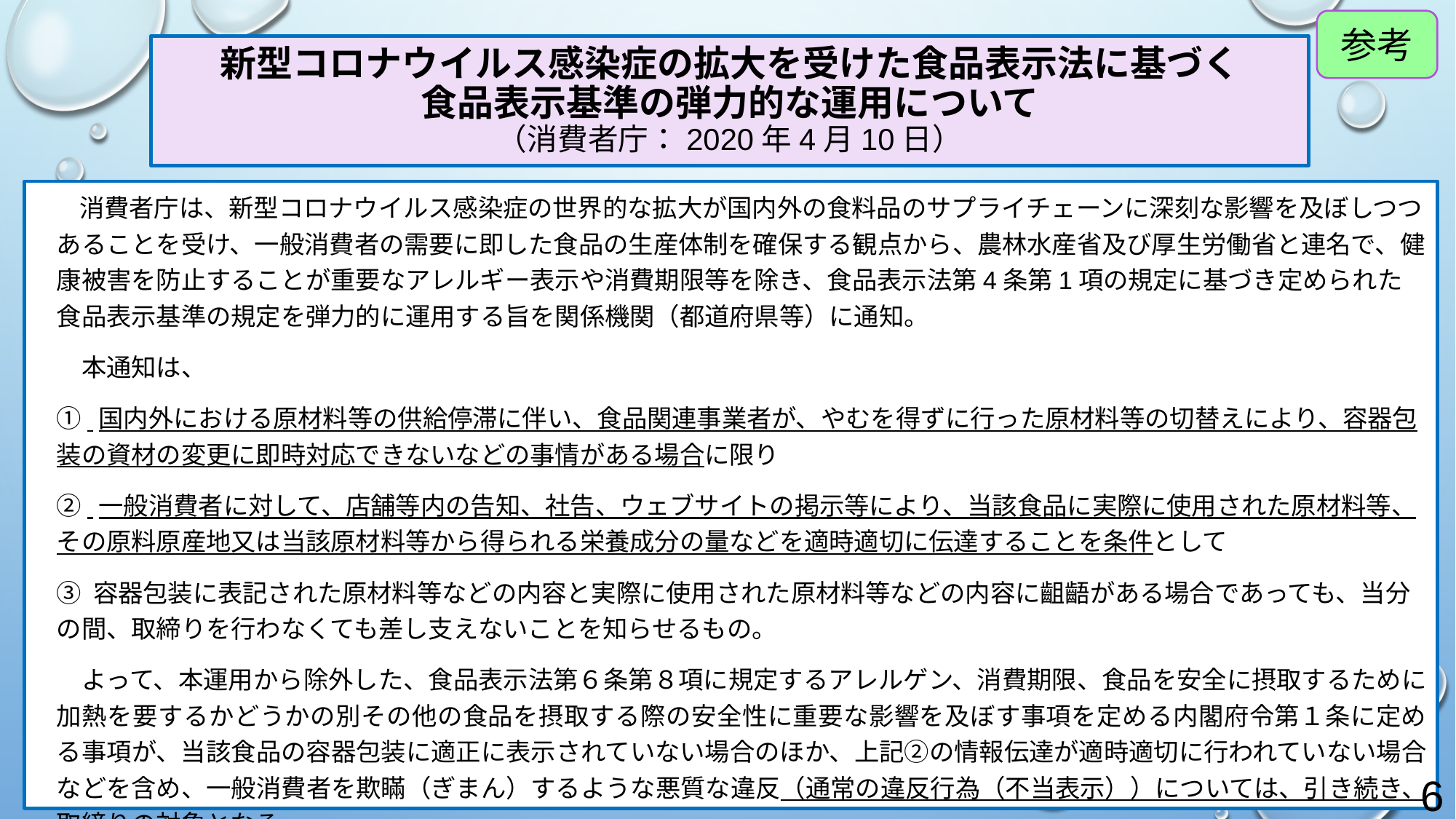

参考
# 新型コロナウイルス感染症の拡大を受けた食品表示法に基づく 食品表示基準の弾力的な運用について （消費者庁：2020年4月10日）
　消費者庁は、新型コロナウイルス感染症の世界的な拡大が国内外の食料品のサプライチェーンに深刻な影響を及ぼしつつあることを受け、一般消費者の需要に即した食品の生産体制を確保する観点から、農林水産省及び厚生労働省と連名で、健康被害を防止することが重要なアレルギー表示や消費期限等を除き、食品表示法第4条第1項の規定に基づき定められた食品表示基準の規定を弾力的に運用する旨を関係機関（都道府県等）に通知。
　本通知は、
①  国内外における原材料等の供給停滞に伴い、食品関連事業者が、やむを得ずに行った原材料等の切替えにより、容器包装の資材の変更に即時対応できないなどの事情がある場合に限り
②  一般消費者に対して、店舗等内の告知、社告、ウェブサイトの掲示等により、当該食品に実際に使用された原材料等、その原料原産地又は当該原材料等から得られる栄養成分の量などを適時適切に伝達することを条件として
③ 容器包装に表記された原材料等などの内容と実際に使用された原材料等などの内容に齟齬がある場合であっても、当分の間、取締りを行わなくても差し支えないことを知らせるもの。
　よって、本運用から除外した、食品表示法第６条第８項に規定するアレルゲン、消費期限、食品を安全に摂取するために加熱を要するかどうかの別その他の食品を摂取する際の安全性に重要な影響を及ぼす事項を定める内閣府令第１条に定める事項が、当該食品の容器包装に適正に表示されていない場合のほか、上記②の情報伝達が適時適切に行われていない場合などを含め、一般消費者を欺瞞（ぎまん）するような悪質な違反（通常の違反行為（不当表示））については、引き続き、取締りの対象となる。

6